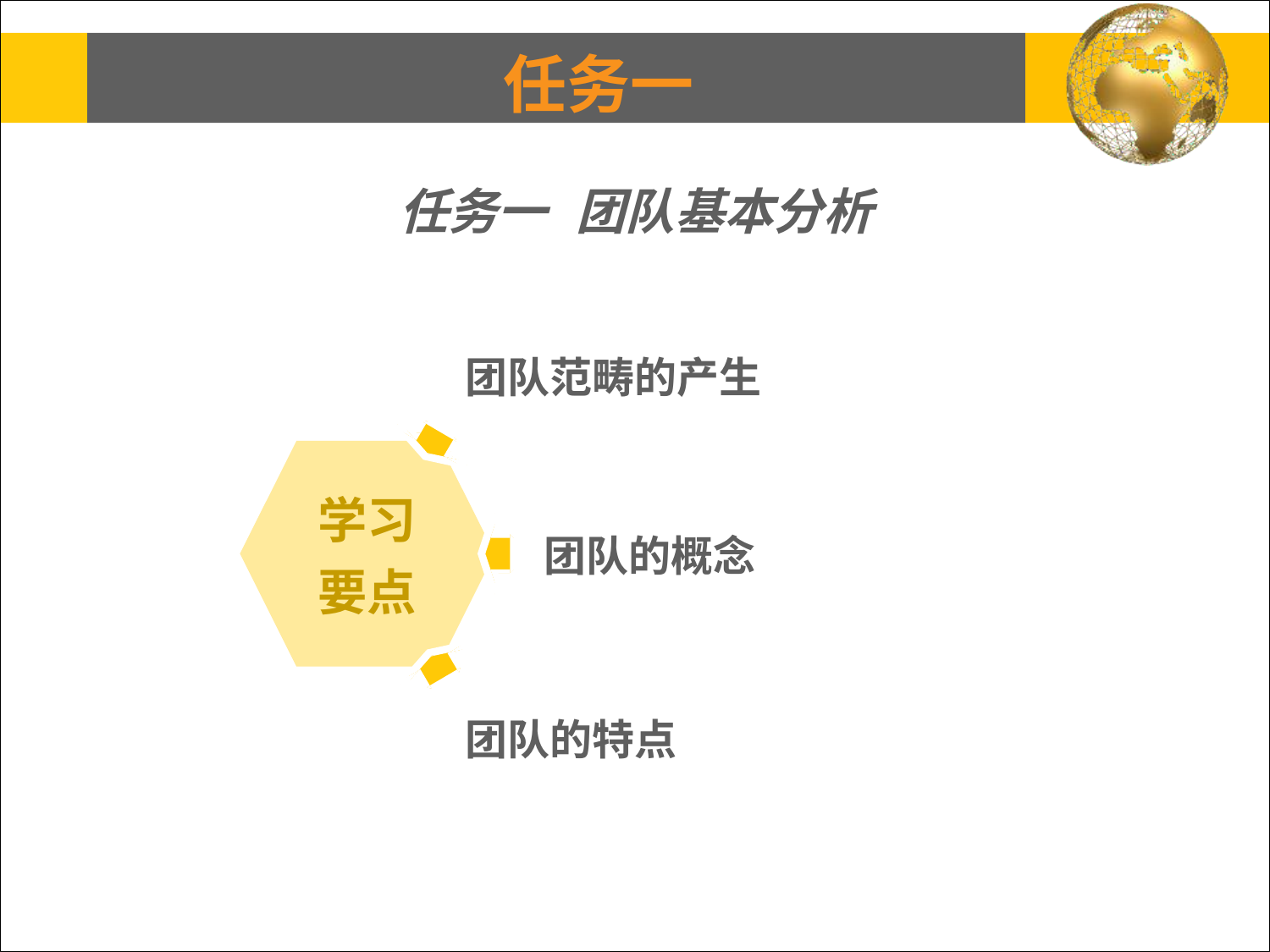

# 任务一
任务一	团队基本分析

团队范畴的产生

学习 要点

团队的概念

团队的特点